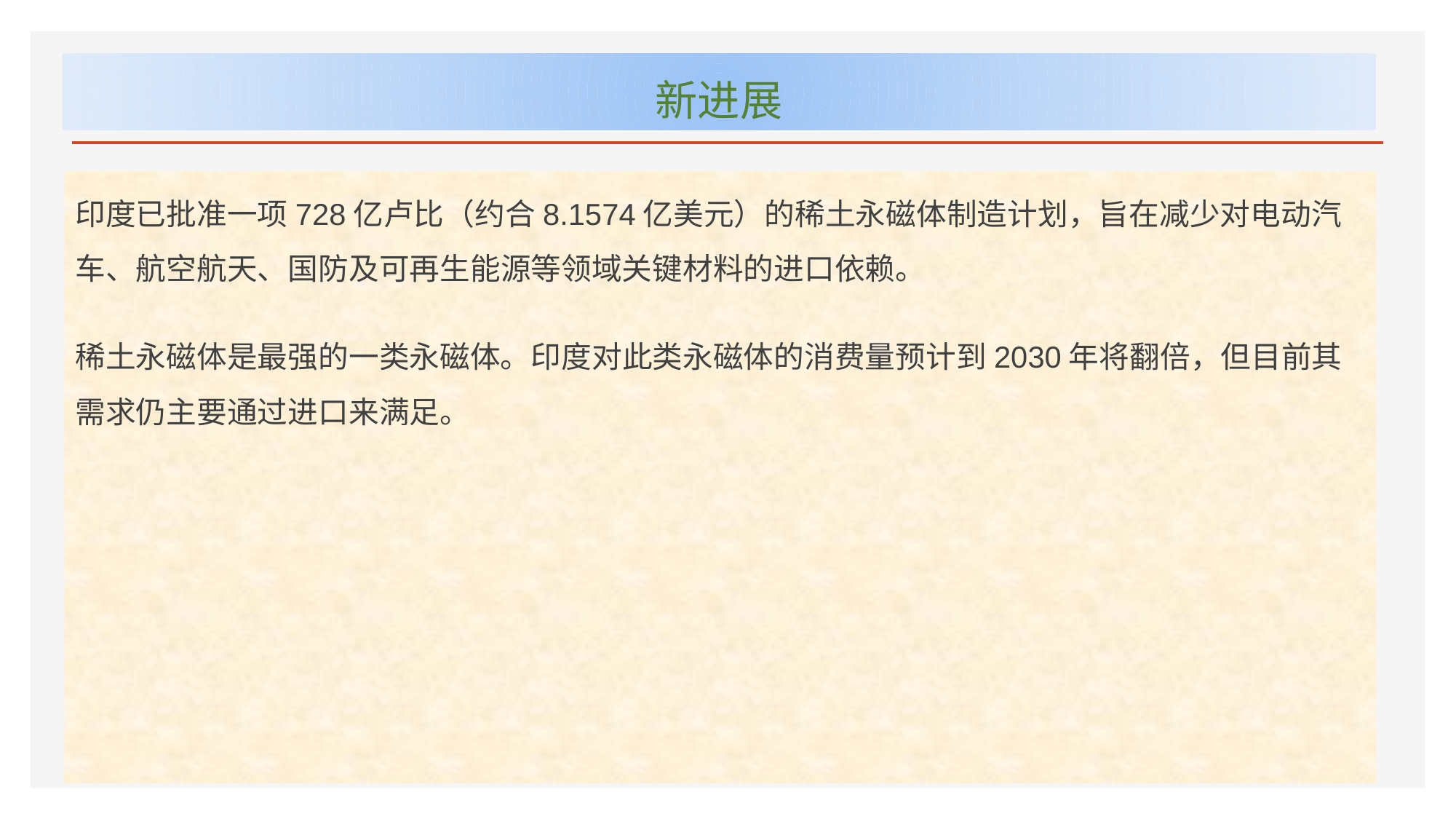

# 新进展
印度已批准一项728亿卢比（约合8.1574亿美元）的稀土永磁体制造计划，旨在减少对电动汽车、航空航天、国防及可再生能源等领域关键材料的进口依赖。
稀土永磁体是最强的一类永磁体。印度对此类永磁体的消费量预计到2030年将翻倍，但目前其需求仍主要通过进口来满足。